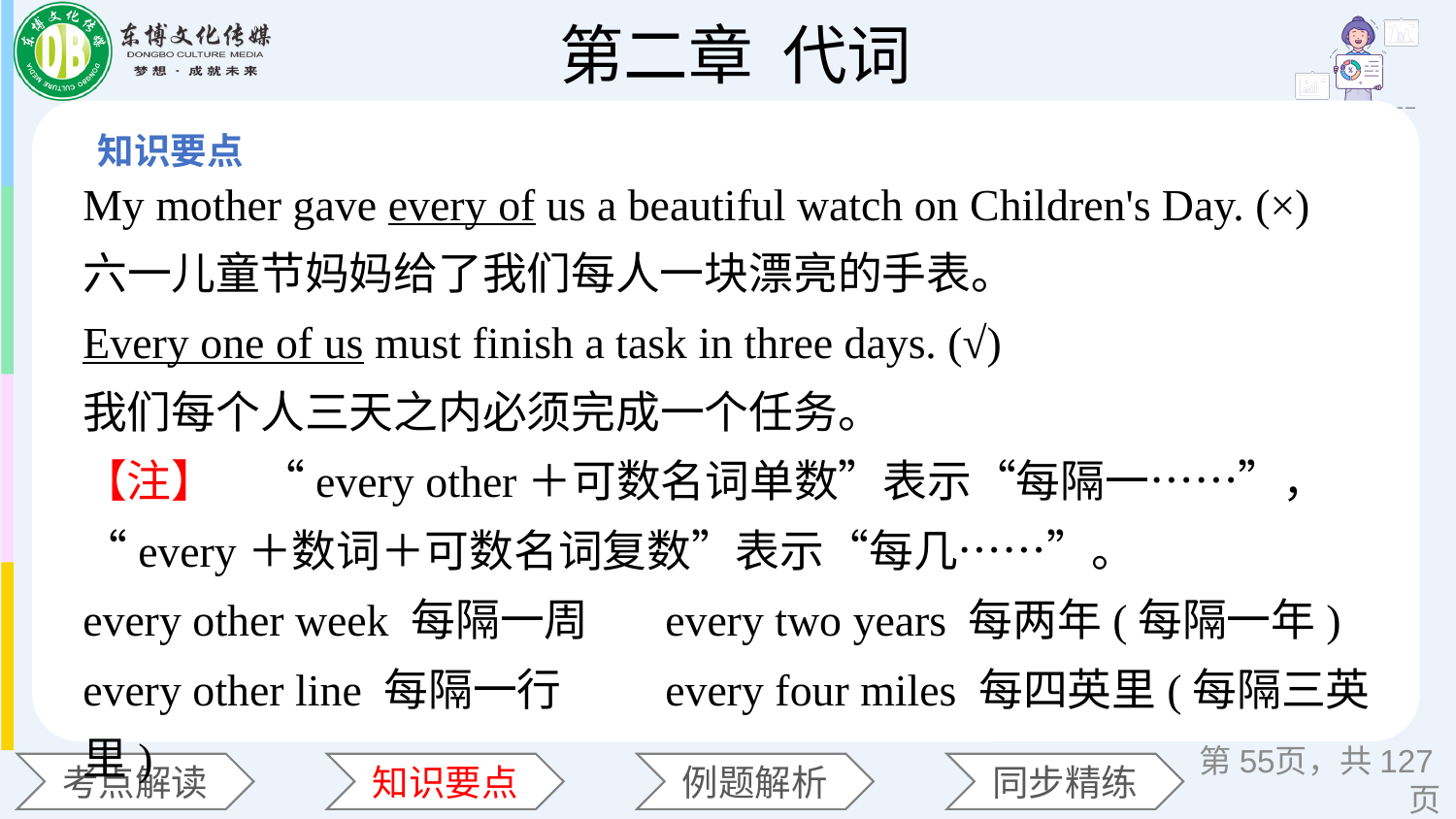

My mother gave every of us a beautiful watch on Children's Day. (×)
六一儿童节妈妈给了我们每人一块漂亮的手表。
Every one of us must finish a task in three days. (√)
我们每个人三天之内必须完成一个任务。
【注】　“every other＋可数名词单数”表示“每隔一……”，“every＋数词＋可数名词复数”表示“每几……”。
every other week 每隔一周    	every two years 每两年(每隔一年)
every other line 每隔一行    	every four miles 每四英里(每隔三英里)
第55页，共127页